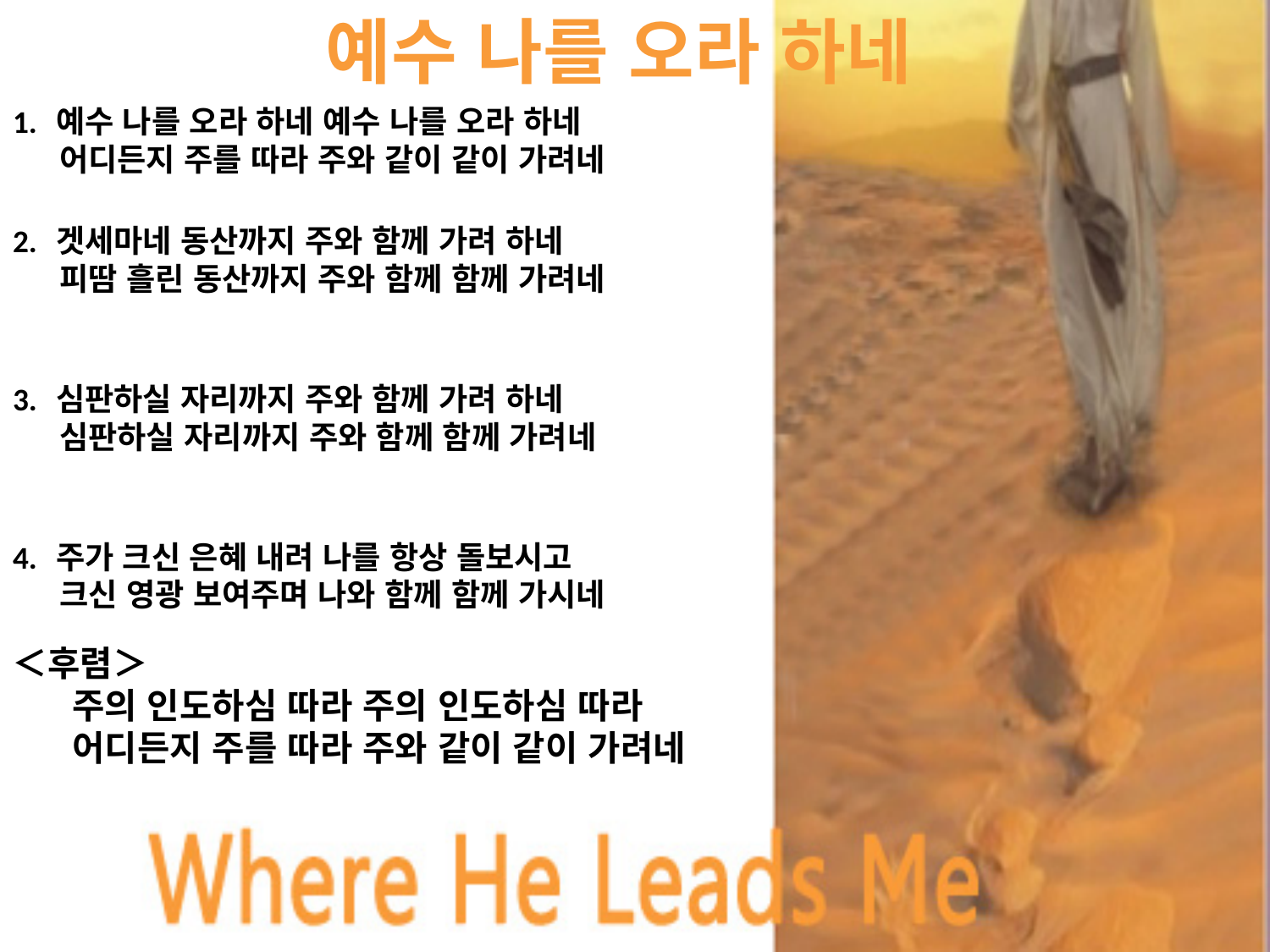

# 예수 나를 오라 하네
1.  예수 나를 오라 하네 예수 나를 오라 하네
 어디든지 주를 따라 주와 같이 같이 가려네
2.  겟세마네 동산까지 주와 함께 가려 하네
 피땀 흘린 동산까지 주와 함께 함께 가려네
3.  심판하실 자리까지 주와 함께 가려 하네
 심판하실 자리까지 주와 함께 함께 가려네
4.  주가 크신 은혜 내려 나를 항상 돌보시고
 크신 영광 보여주며 나와 함께 함께 가시네
＜후렴＞
      주의 인도하심 따라 주의 인도하심 따라
      어디든지 주를 따라 주와 같이 같이 가려네